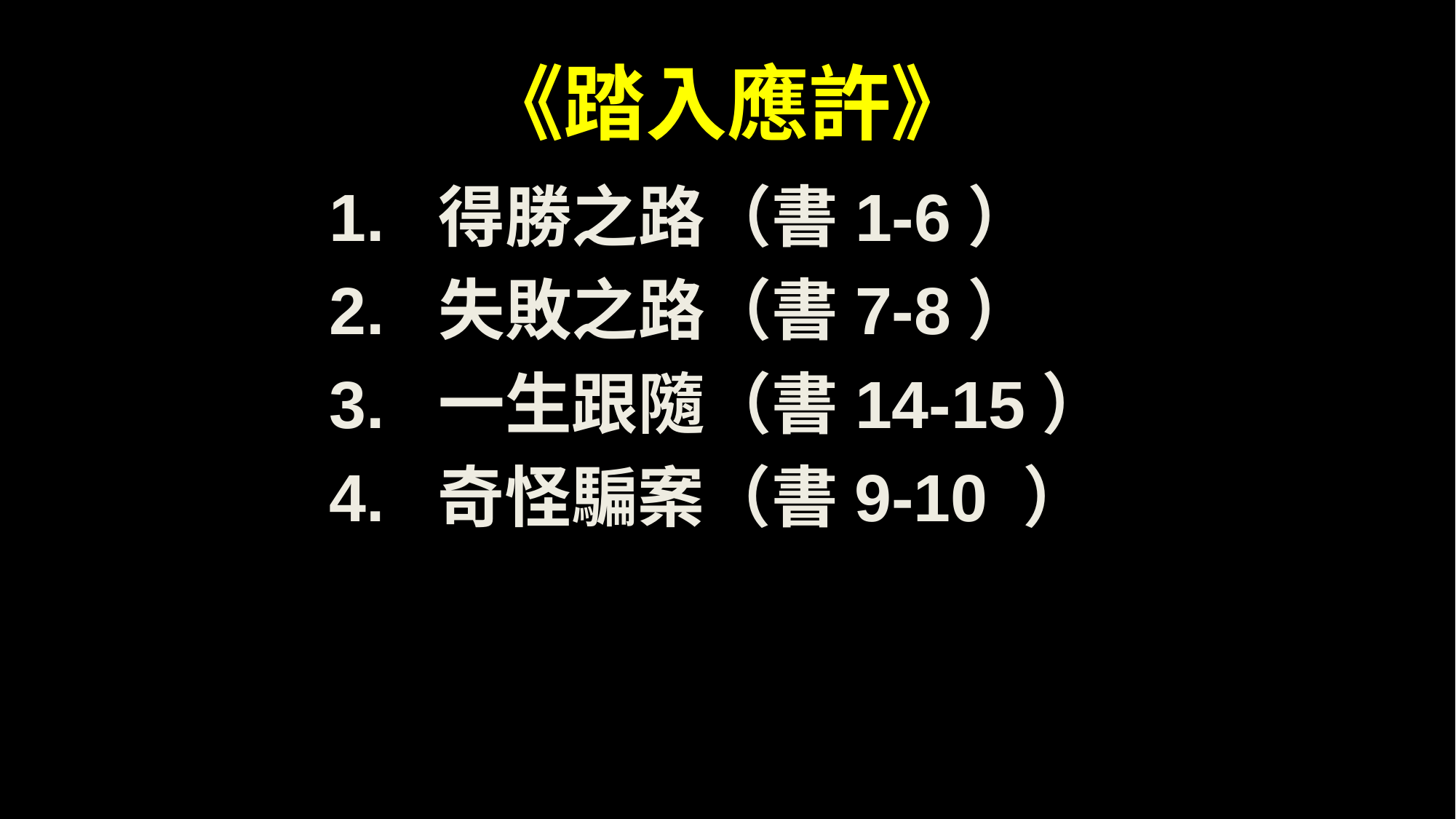

# 《踏入應許》
1.	得勝之路（書1-6）
2.	失敗之路（書7-8）
3. 	一生跟隨（書14-15）
4.  奇怪騙案（書9-10 ）